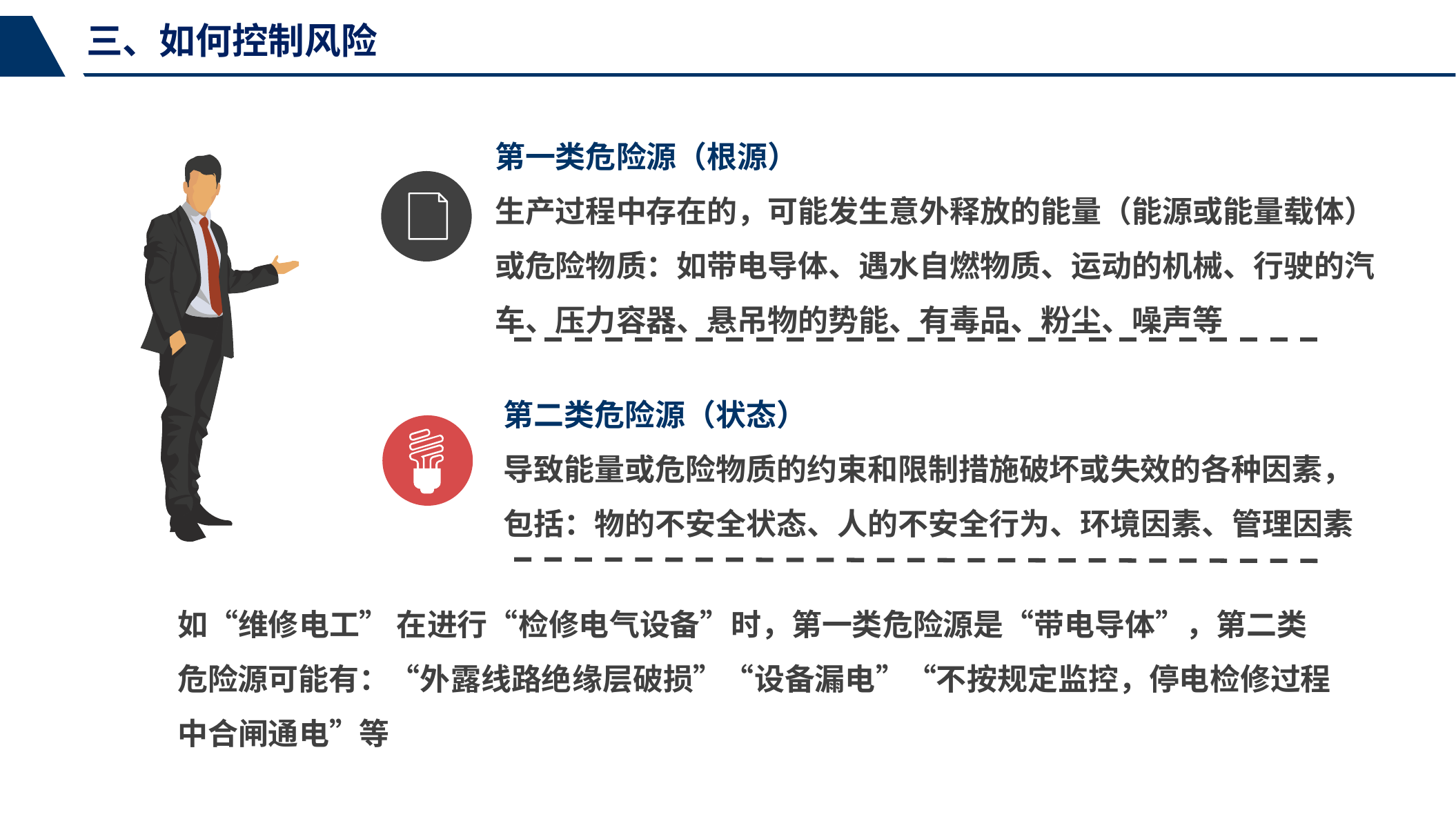

三、如何控制风险

第一类危险源（根源）
生产过程中存在的，可能发生意外释放的能量（能源或能量载体）或危险物质：如带电导体、遇水自燃物质、运动的机械、行驶的汽车、压力容器、悬吊物的势能、有毒品、粉尘、噪声等

第二类危险源（状态）
导致能量或危险物质的约束和限制措施破坏或失效的各种因素，包括：物的不安全状态、人的不安全行为、环境因素、管理因素

如“维修电工” 在进行“检修电气设备”时，第一类危险源是“带电导体”，第二类危险源可能有：“外露线路绝缘层破损”“设备漏电”“不按规定监控，停电检修过程中合闸通电”等